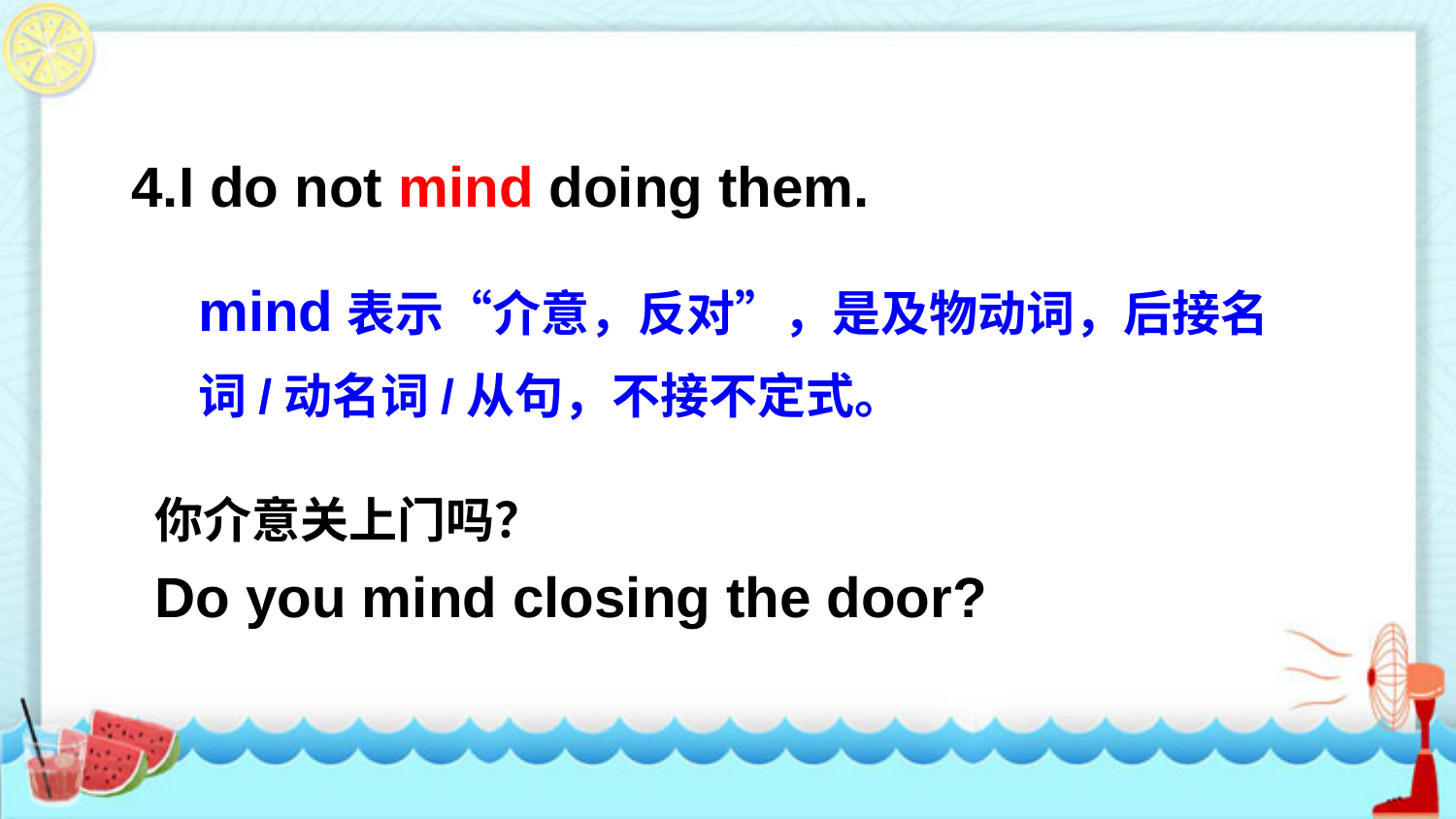

4.I do not mind doing them.
mind表示“介意，反对”，是及物动词，后接名词/动名词/从句，不接不定式。
你介意关上门吗？
Do you mind closing the door?